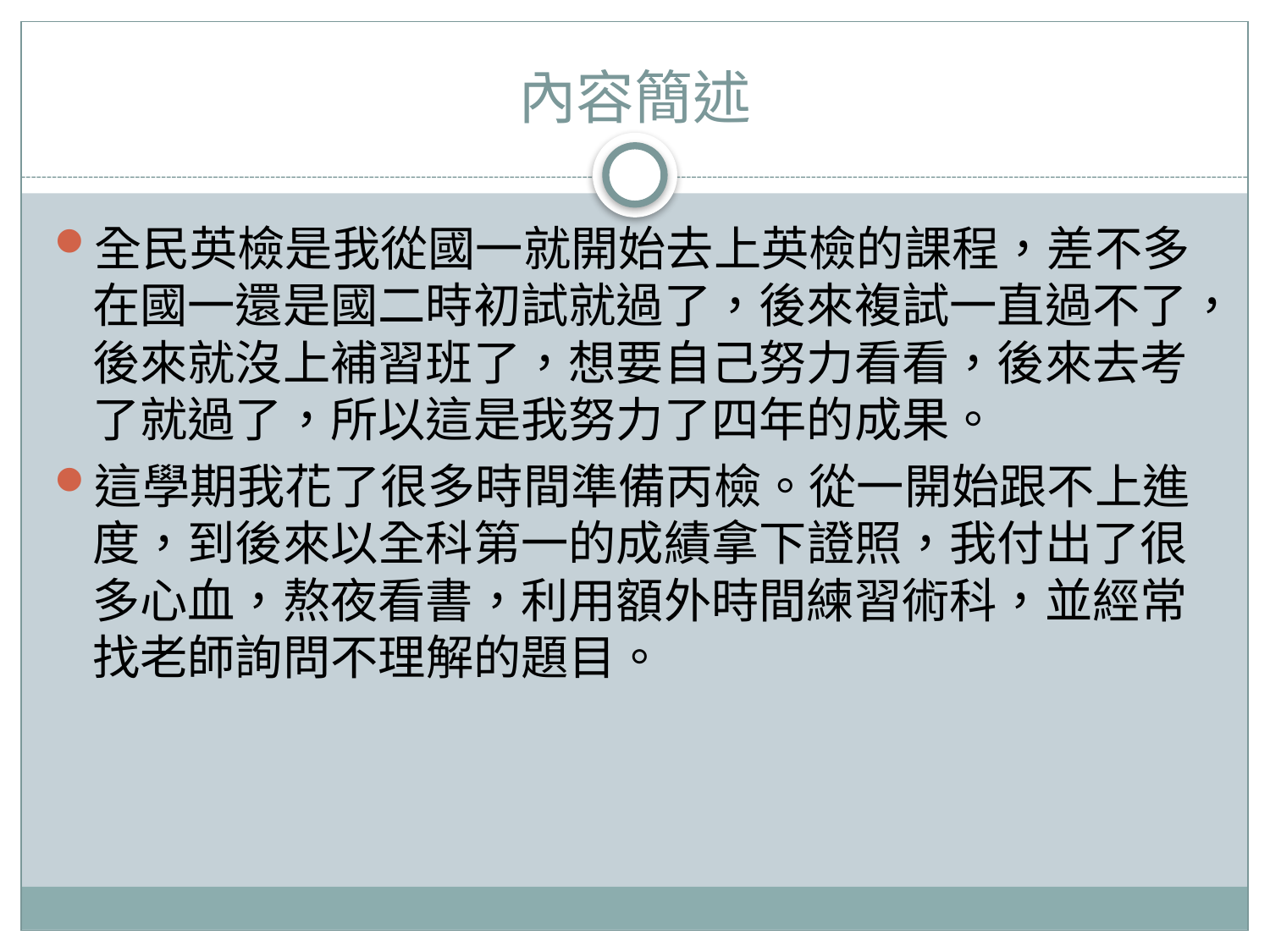

# 內容簡述
全民英檢是我從國一就開始去上英檢的課程，差不多在國一還是國二時初試就過了，後來複試一直過不了，後來就沒上補習班了，想要自己努力看看，後來去考了就過了，所以這是我努力了四年的成果。
這學期我花了很多時間準備丙檢。從一開始跟不上進度，到後來以全科第一的成績拿下證照，我付出了很多心血，熬夜看書，利用額外時間練習術科，並經常找老師詢問不理解的題目。